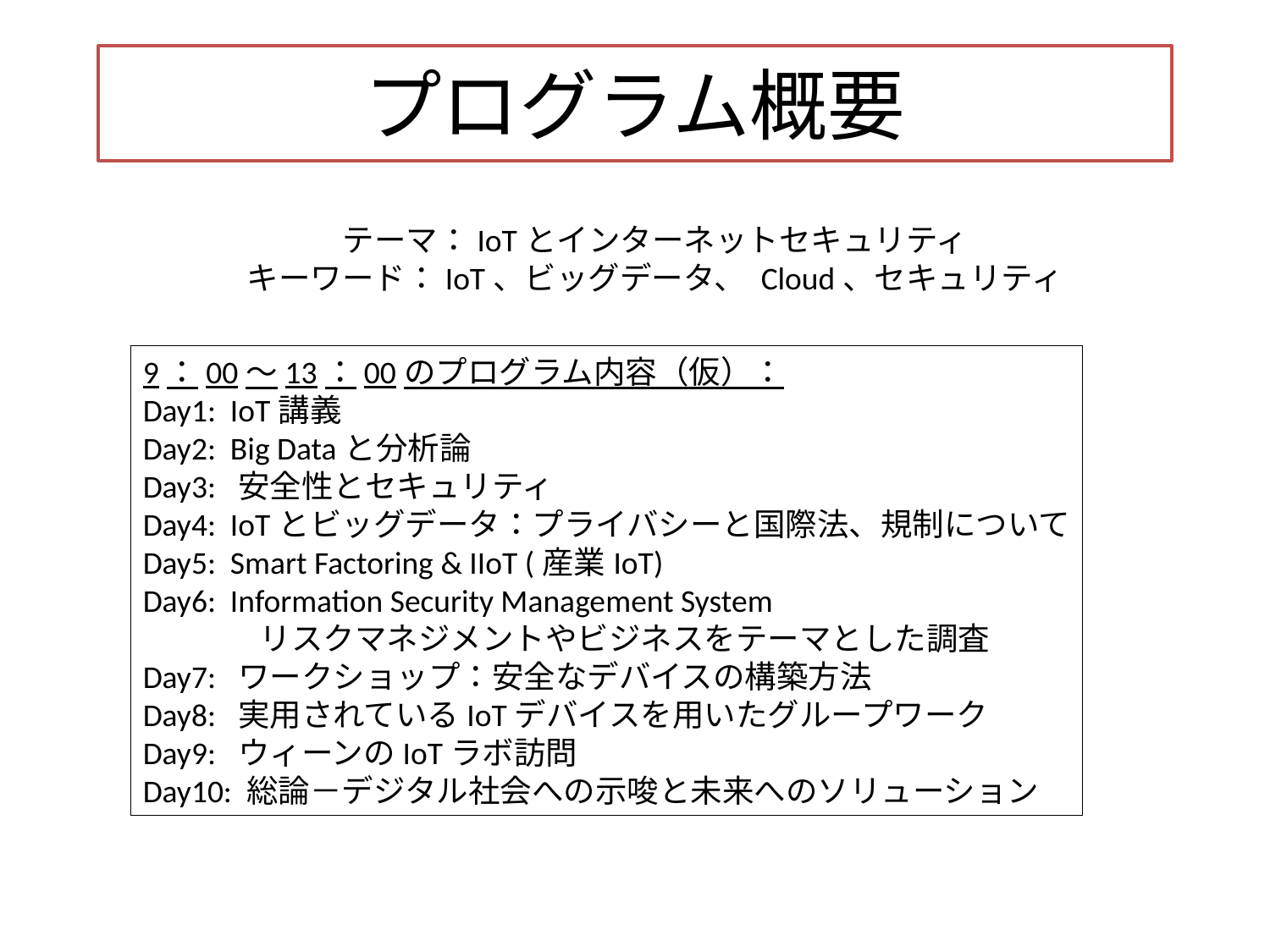

プログラム概要
テーマ：IoTとインターネットセキュリティ
キーワード：IoT、ビッグデータ、 Cloud、セキュリティ
9：00～13：00のプログラム内容（仮）：
Day1:  IoT講義
Day2:  Big Dataと分析論
Day3:  安全性とセキュリティ
Day4:  IoTとビッグデータ：プライバシーと国際法、規制について
Day5:  Smart Factoring & IIoT (産業IoT)
Day6:  Information Security Management System
　　 　  リスクマネジメントやビジネスをテーマとした調査
Day7:  ワークショップ：安全なデバイスの構築方法
Day8:  実用されているIoTデバイスを用いたグループワーク
Day9:  ウィーンのIoTラボ訪問
Day10: 総論－デジタル社会への示唆と未来へのソリューション